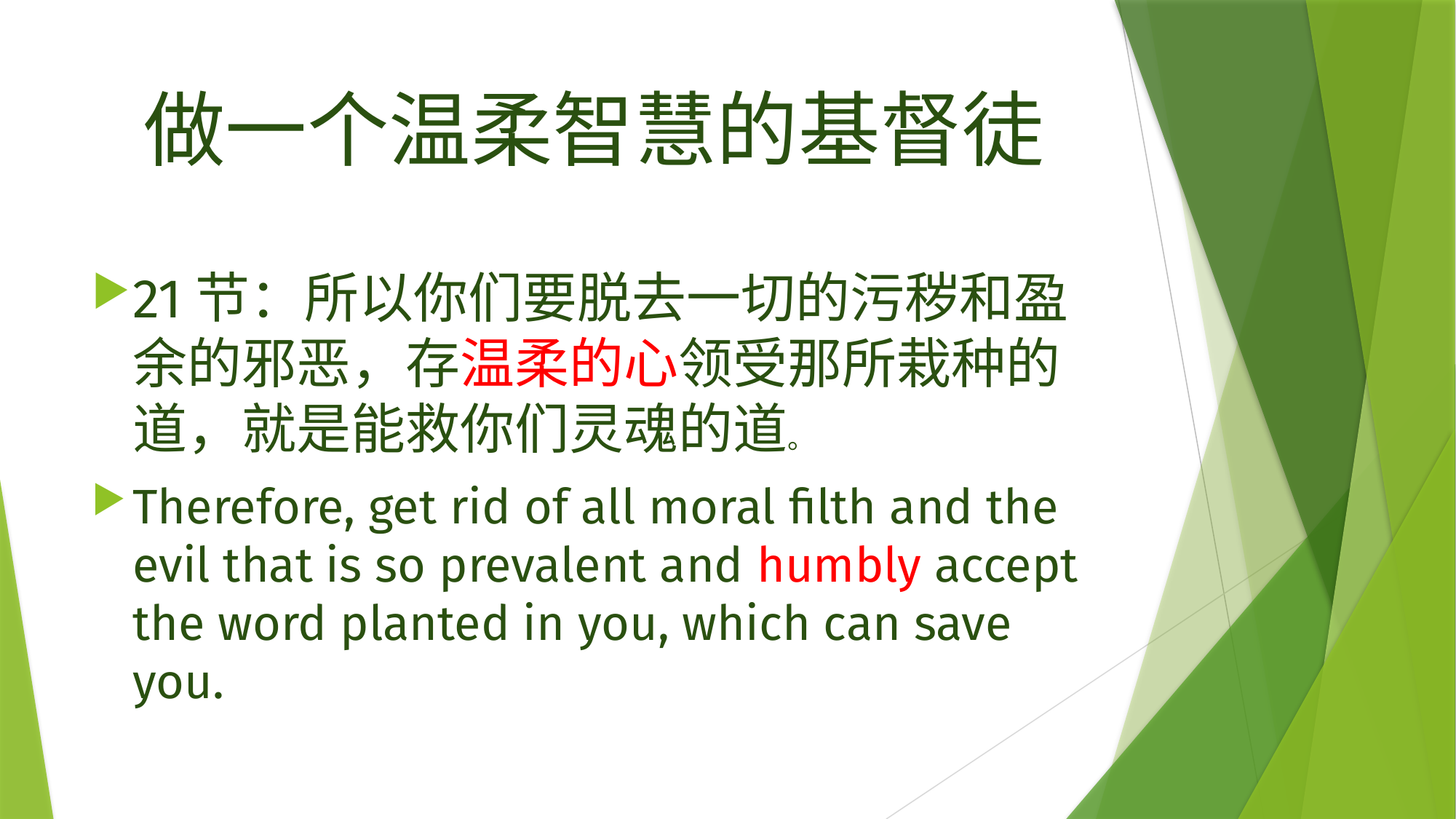

# 做一个温柔智慧的基督徒
21节：所以你们要脱去一切的污秽和盈余的邪恶，存温柔的心领受那所栽种的道，就是能救你们灵魂的道。
Therefore, get rid of all moral filth and the evil that is so prevalent and humbly accept  the word planted in you, which can save you.